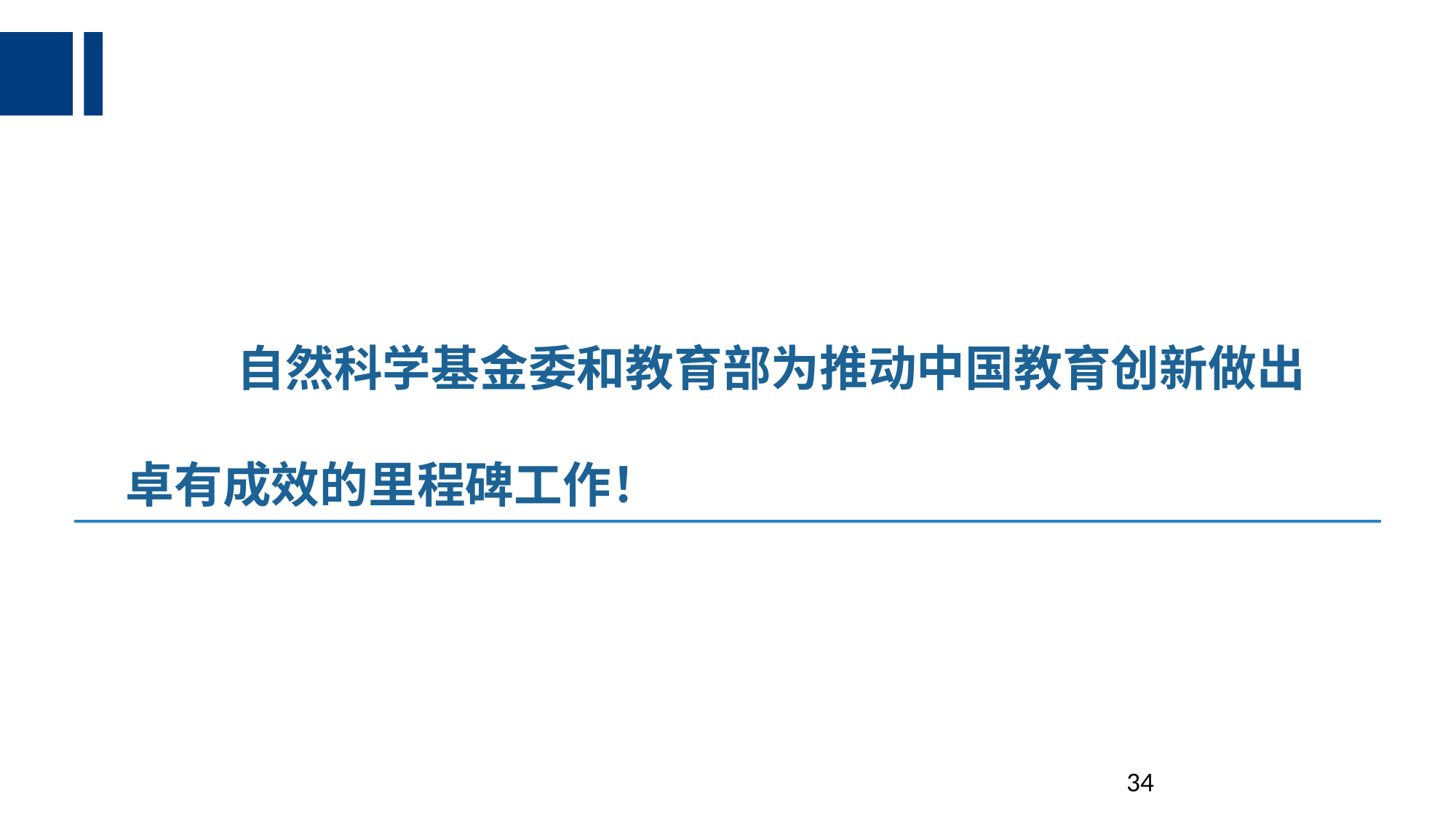

# 自然科学基金委和教育部为推动中国教育创新做出卓有成效的里程碑工作！

34